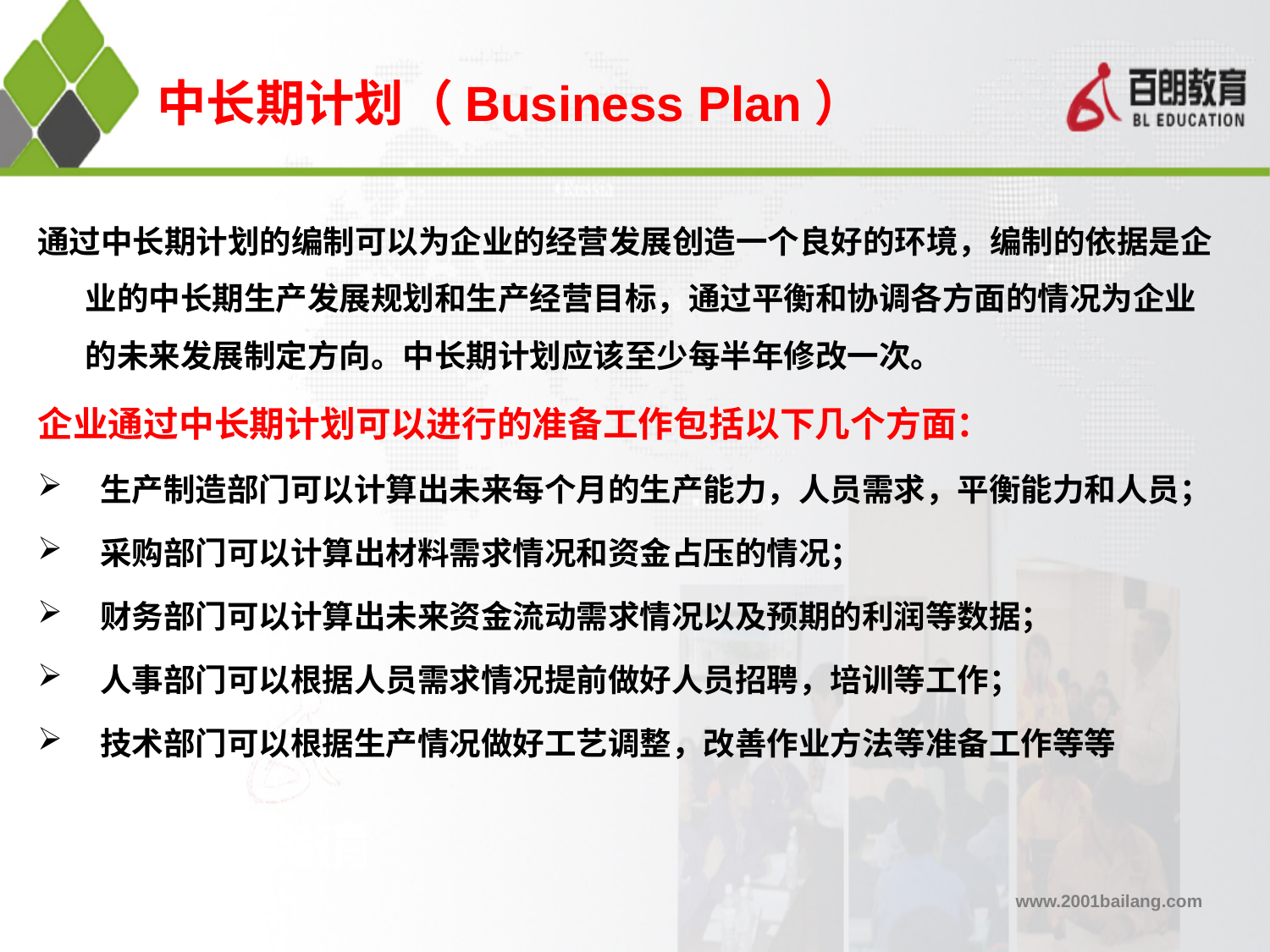

中长期计划（Business Plan）
通过中长期计划的编制可以为企业的经营发展创造一个良好的环境，编制的依据是企业的中长期生产发展规划和生产经营目标，通过平衡和协调各方面的情况为企业的未来发展制定方向。中长期计划应该至少每半年修改一次。
企业通过中长期计划可以进行的准备工作包括以下几个方面：
 生产制造部门可以计算出未来每个月的生产能力，人员需求，平衡能力和人员；
 采购部门可以计算出材料需求情况和资金占压的情况；
 财务部门可以计算出未来资金流动需求情况以及预期的利润等数据；
 人事部门可以根据人员需求情况提前做好人员招聘，培训等工作；
 技术部门可以根据生产情况做好工艺调整，改善作业方法等准备工作等等